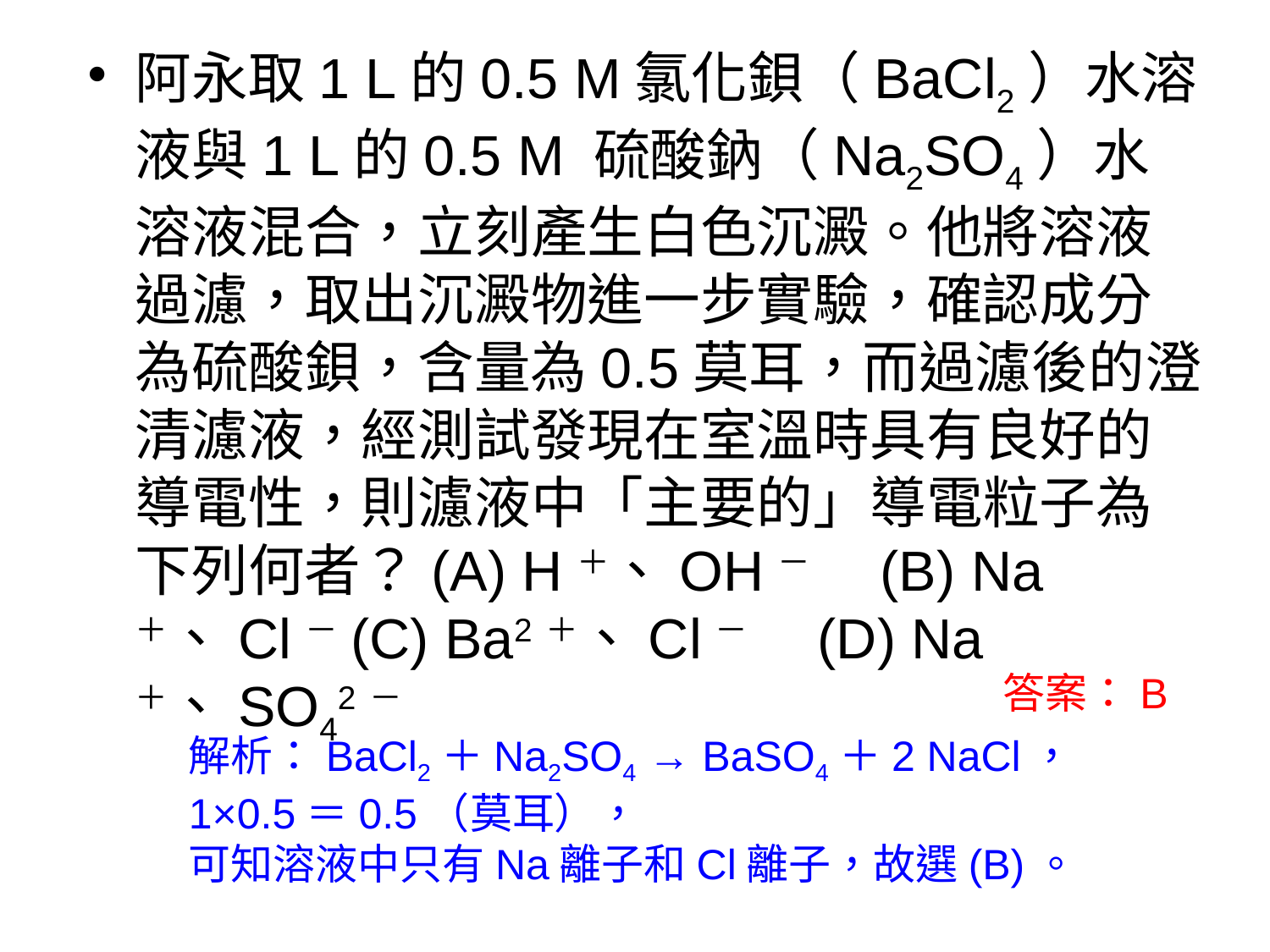

阿永取1 L的0.5 M氯化鋇（BaCl2）水溶液與1 L的0.5 M 硫酸鈉（Na2SO4）水溶液混合，立刻產生白色沉澱。他將溶液過濾，取出沉澱物進一步實驗，確認成分為硫酸鋇，含量為0.5莫耳，而過濾後的澄清濾液，經測試發現在室溫時具有良好的導電性，則濾液中「主要的」導電粒子為下列何者？(A) H＋、OH－　(B) Na＋、Cl－(C) Ba2＋、Cl－　(D) Na＋、SO42－
答案：B
解析：BaCl2＋Na2SO4 → BaSO4＋2 NaCl，
1×0.5＝0.5（莫耳），
可知溶液中只有Na離子和Cl離子，故選(B)。